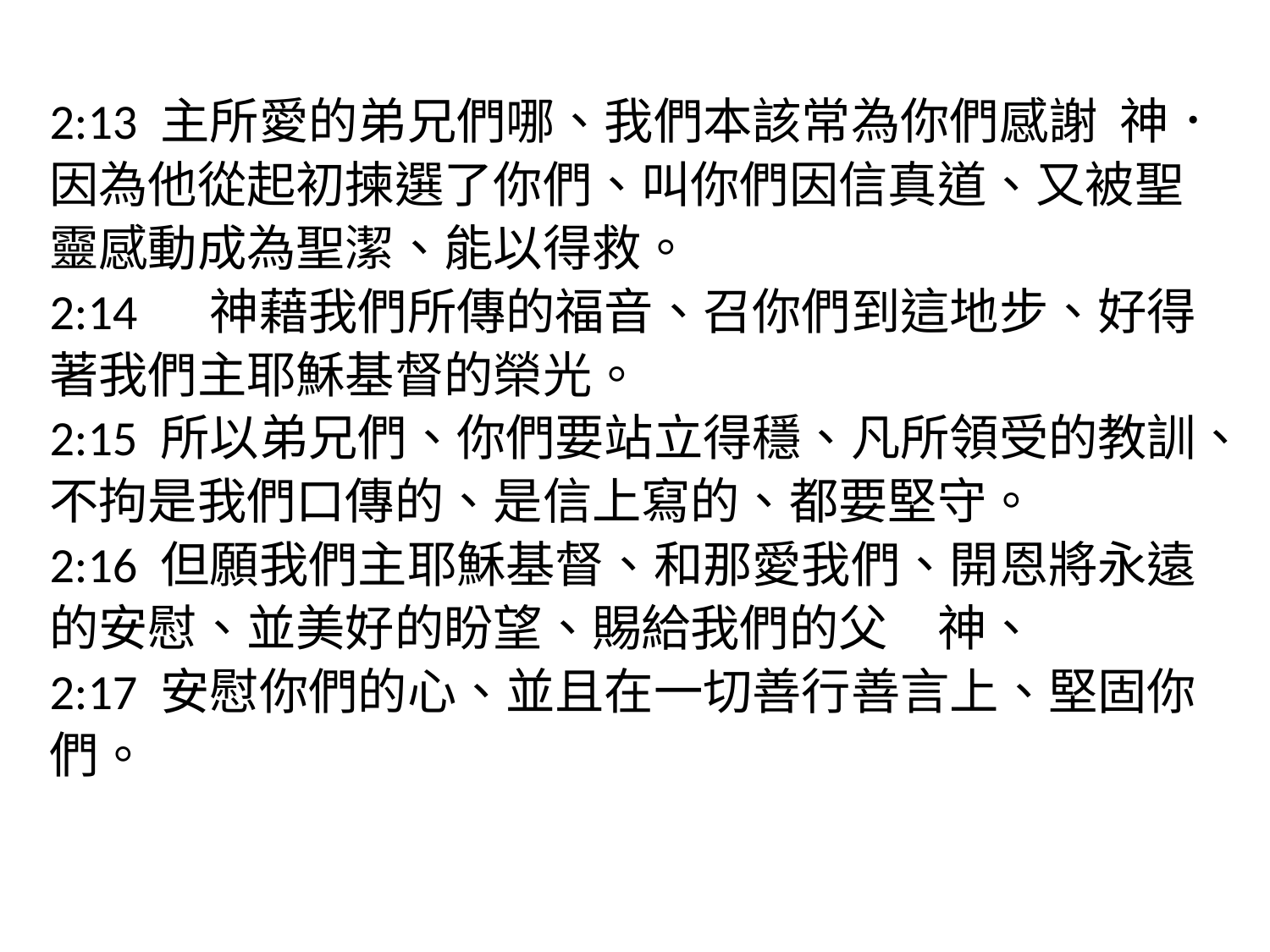

2:13 主所愛的弟兄們哪、我們本該常為你們感謝  神．因為他從起初揀選了你們、叫你們因信真道、又被聖靈感動成為聖潔、能以得救。
2:14 　神藉我們所傳的福音、召你們到這地步、好得著我們主耶穌基督的榮光。
2:15 所以弟兄們、你們要站立得穩、凡所領受的教訓、不拘是我們口傳的、是信上寫的、都要堅守。
2:16 但願我們主耶穌基督、和那愛我們、開恩將永遠的安慰、並美好的盼望、賜給我們的父　神、
2:17 安慰你們的心、並且在一切善行善言上、堅固你們。